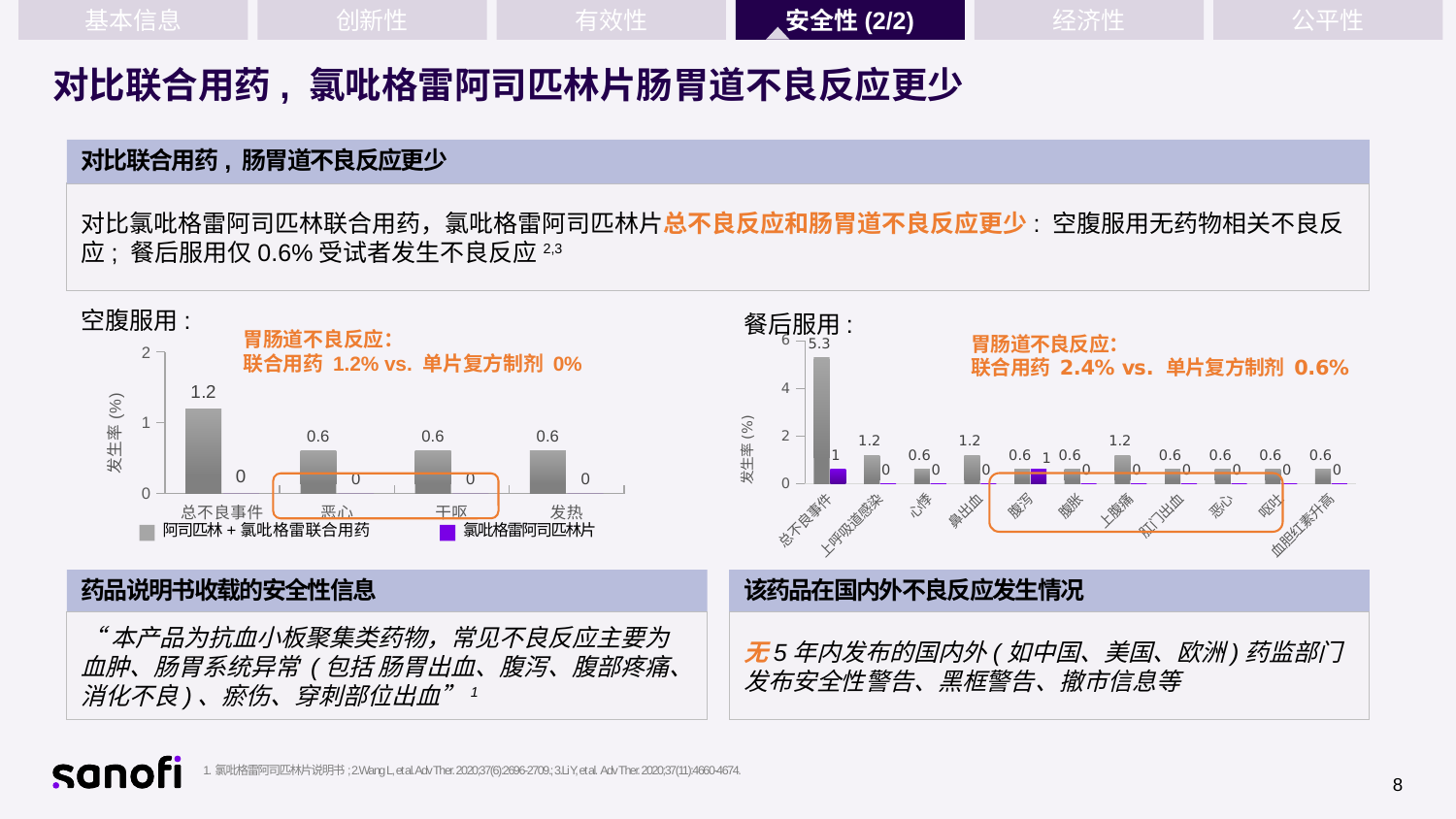

基本信息
创新性
有效性
安全性(2/2)
经济性
公平性

# 对比联合用药, 氯吡格雷阿司匹林片肠胃道不良反应更少
对比联合用药, 肠胃道不良反应更少
对比氯吡格雷阿司匹林联合用药，氯吡格雷阿司匹林片总不良反应和肠胃道不良反应更少: 空腹服用无药物相关不良反应; 餐后服用仅0.6%受试者发生不良反应2,3
空腹服用:
餐后服用:
胃肠道不良反应：
联合用药 1.2% vs. 单片复方制剂 0%

### Chart

| Category | 参比制剂(N = 169) | 受试制剂(N = 169) |
|---|---|---|
| 总不良事件 | 5.3 | 0.6 |
|  上呼吸道感染 | 1.2 | 0.0 |
| 心悸 | 0.6 | 0.0 |
| 鼻出血 | 1.2 | 0.0 |
| 腹泻 | 0.6 | 0.6 |
| 腹胀 | 0.6 | 0.0 |
| 上腹痛 | 1.2 | 0.0 |
| 肛门出血 | 0.6 | 0.0 |
| 恶心 | 0.6 | 0.0 |
| 呕吐 | 0.6 | 0.0 |
| 血胆红素升高 | 0.6 | 0.0 |

### Chart

| Category | 参比制剂(N = 170) | 受试制剂(N = 165) |
|---|---|---|
| 总不良事件 | 1.2 | 0.0 |
| 恶心 | 0.6 | 0.0 |
| 干呕 | 0.6 | 0.0 |
| 发热 | 0.6 | 0.0 |
阿司匹林+氯吡格雷联合用药
氯吡格雷阿司匹林片

药品说明书收载的安全性信息
该药品在国内外不良反应发生情况
“本产品为抗血小板聚集类药物，常见不良反应主要为血肿、肠胃系统异常 (包括 肠胃出血、腹泻、腹部疼痛、消化不良)、瘀伤、穿刺部位出血”1
无5年内发布的国内外(如中国、美国、欧洲)药监部门发布安全性警告、黑框警告、撤市信息等
1.氯吡格雷阿司匹林片说明书; 2.Wang L, et al. Adv Ther. 2020;37(6):2696-2709.; 3.Li Y, et al.  Adv Ther. 2020;37(11):4660-4674.
8